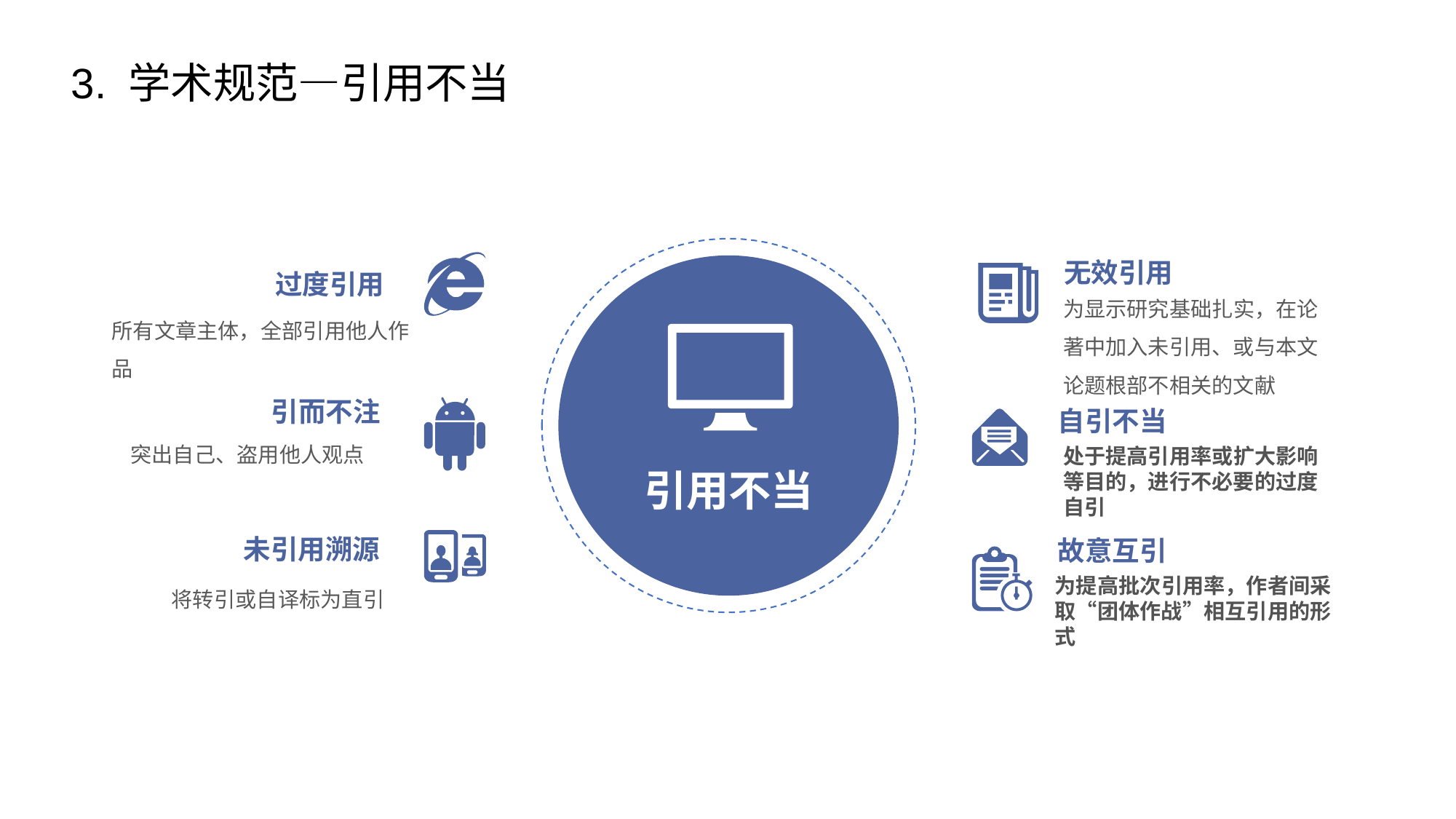

3. 学术规范—引用不当

无效引用

过度引用

为显示研究基础扎实，在论著中加入未引用、或与本文论题根部不相关的文献
所有文章主体，全部引用他人作品

引而不注

自引不当

突出自己、盗用他人观点
处于提高引用率或扩大影响等目的，进行不必要的过度自引
引用不当
未引用溯源
故意互引

为提高批次引用率，作者间采取“团体作战”相互引用的形式
将转引或自译标为直引